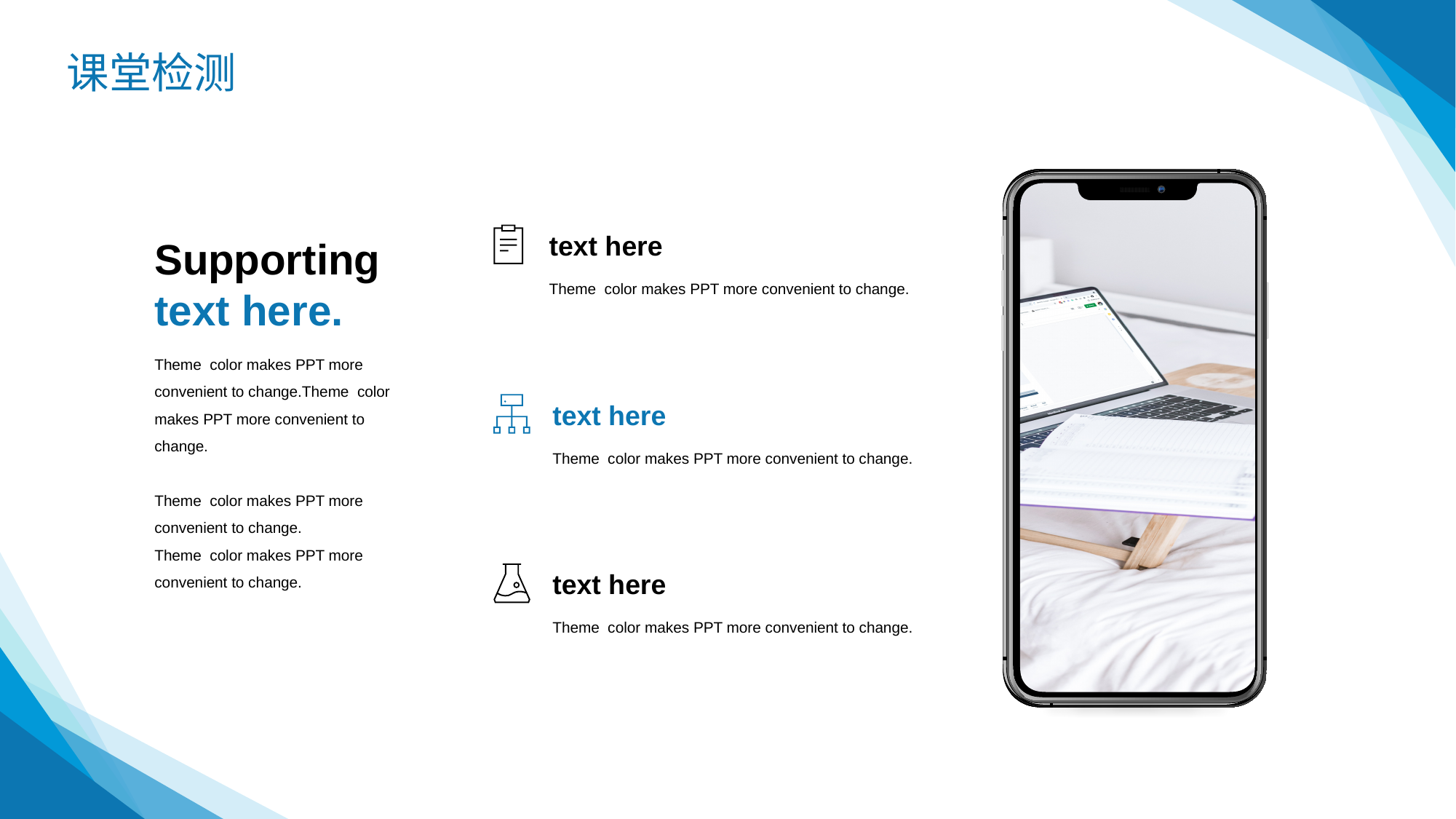

课堂检测

text here

Supporting text here.
Theme  color makes PPT more convenient to change.
Theme  color makes PPT more convenient to change.Theme  color makes PPT more convenient to change.

Theme  color makes PPT more convenient to change.
Theme  color makes PPT more convenient to change.

text here

Theme  color makes PPT more convenient to change.
text here

Theme  color makes PPT more convenient to change.